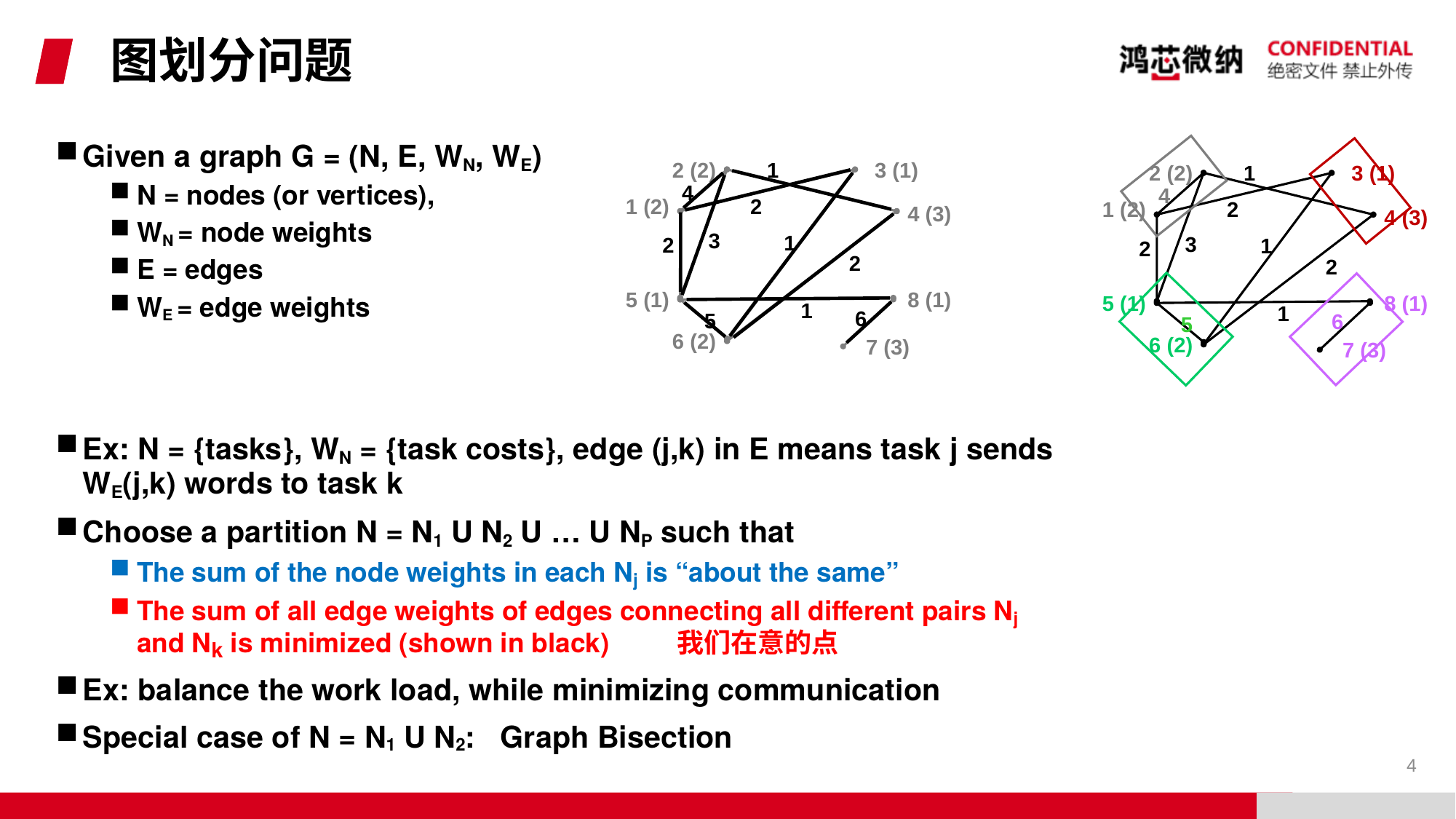

# 图划分问题
Given a graph G = (N, E, WN, WE)
N = nodes (or vertices),
WN = node weights
E = edges
WE = edge weights

Ex: N = {tasks}, WN = {task costs}, edge (j,k) in E means task j sends WE(j,k) words to task k
Choose a partition N = N1 U N2 U … U NP such that
The sum of the node weights in each Nj is “about the same”
The sum of all edge weights of edges connecting all different pairs Nj  and Nk is minimized (shown in black)	我们在意的点
Ex: balance the work load, while minimizing communication
Special case of N = N1 U N2:   Graph Bisection
2 (2)
1
3 (1)

4
1 (2)
2
4 (3)

3
1
2
2
5 (1)
8 (1)
1

6
5
6 (2)
7 (3)
2 (2)
1
3 (1)

4

1 (2)
2
4 (3)

3
1
2
2
5 (1)
8 (1)
1

6

5

6 (2)
7 (3)
4